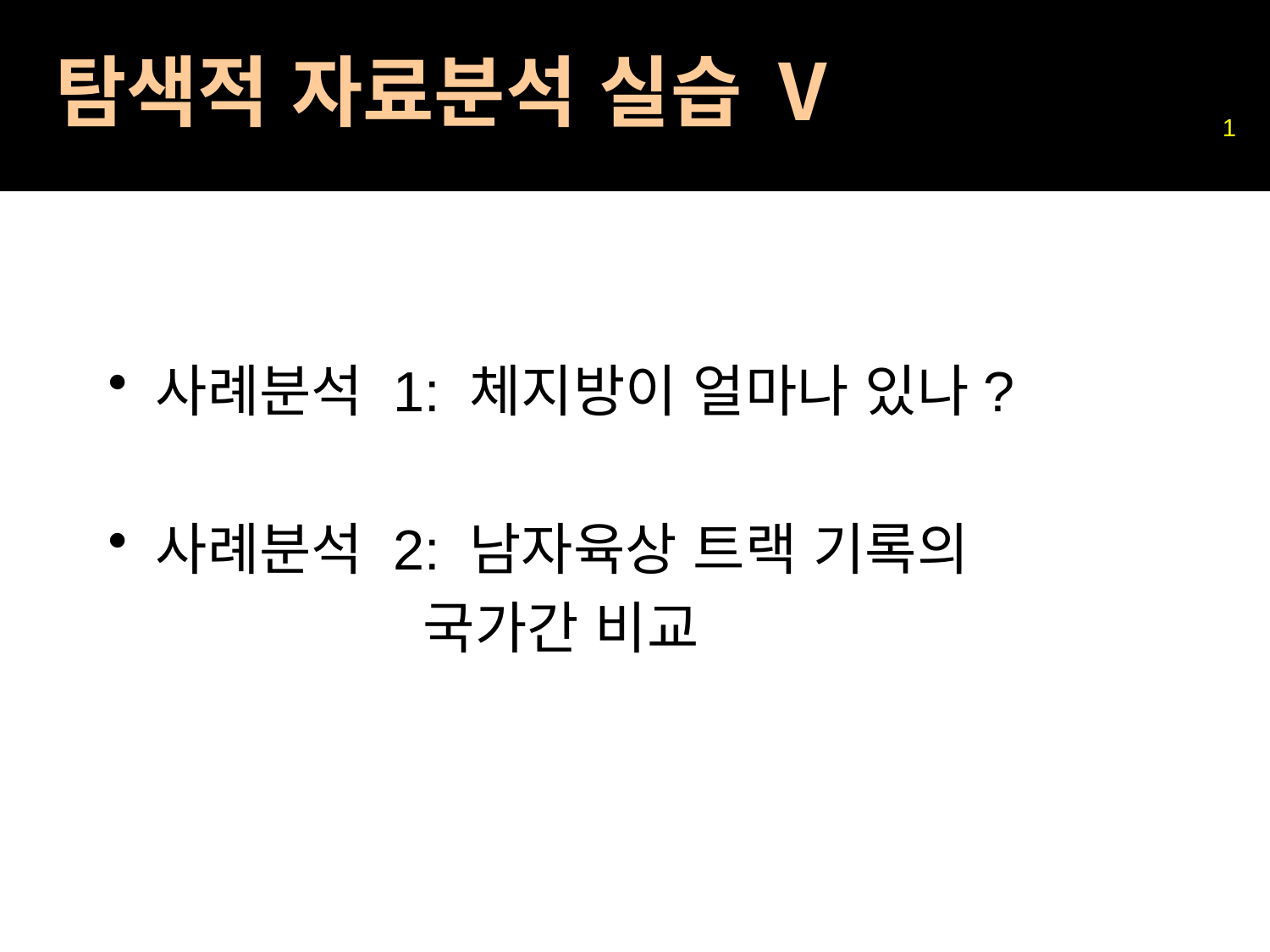

# 탐색적 자료분석 실습 Ⅴ
1
사례분석 1: 체지방이 얼마나 있나?

사례분석 2: 남자육상 트랙 기록의
                   국가간 비교